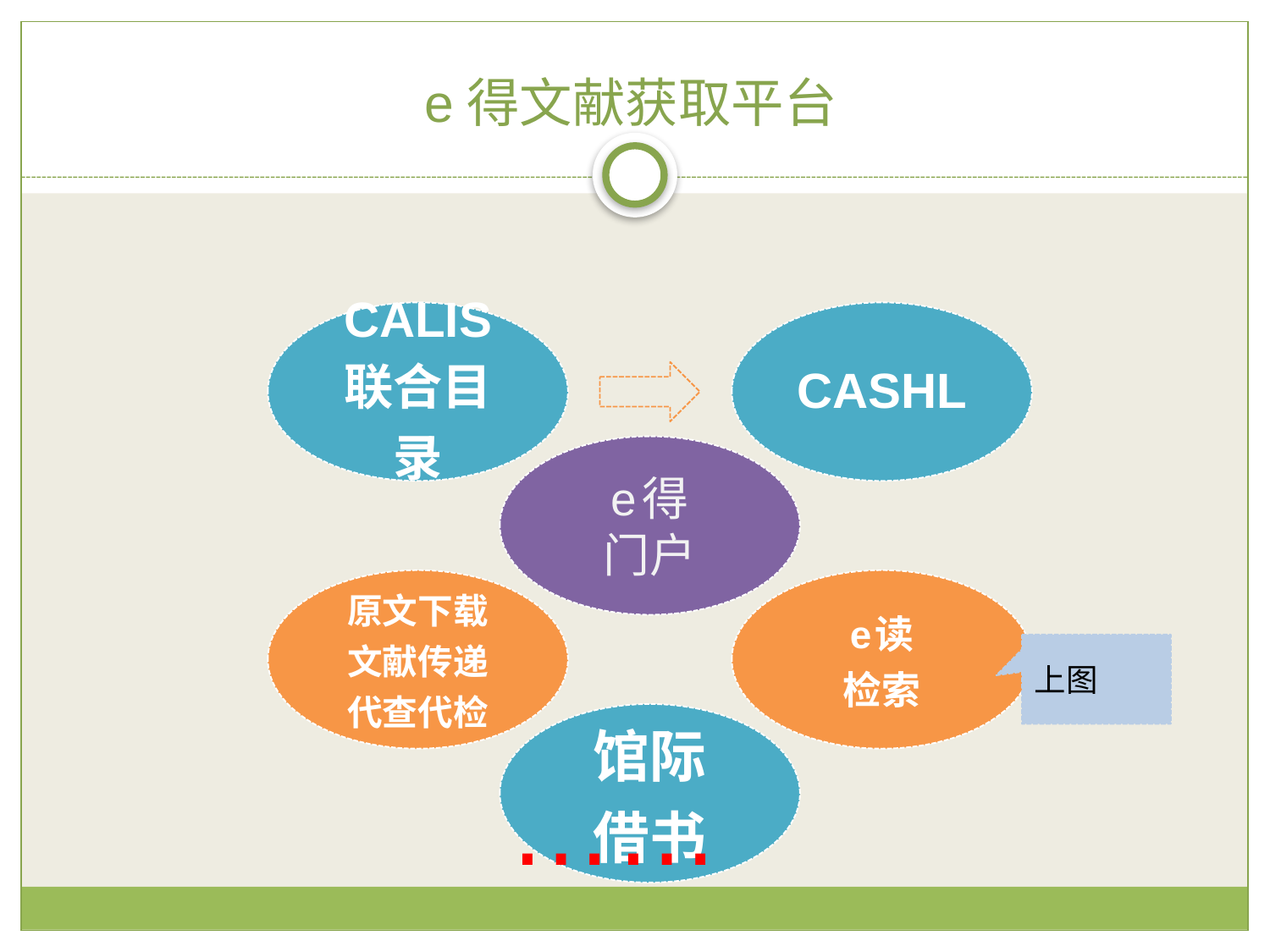

# e得文献获取平台
e得
门户
CASHL
馆际
借书
原文下载
文献传递
代查代检
CALIS
联合目录
e读
检索
上图
……